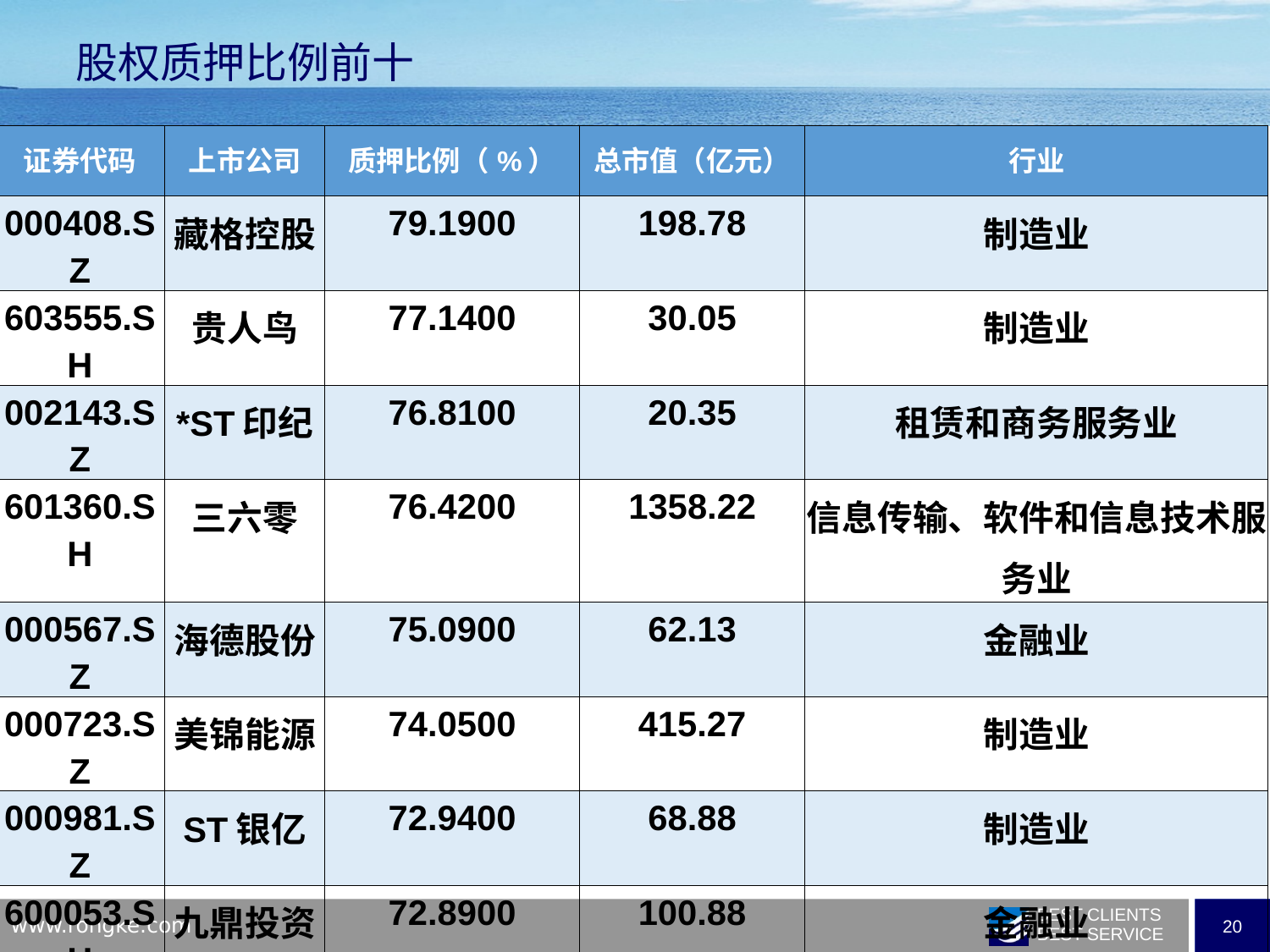

股权质押比例前十
| 证券代码 | 上市公司 | 质押比例（%） | 总市值（亿元） | 行业 |
| --- | --- | --- | --- | --- |
| 000408.SZ | 藏格控股 | 79.1900 | 198.78 | 制造业 |
| 603555.SH | 贵人鸟 | 77.1400 | 30.05 | 制造业 |
| 002143.SZ | \*ST印纪 | 76.8100 | 20.35 | 租赁和商务服务业 |
| 601360.SH | 三六零 | 76.4200 | 1358.22 | 信息传输、软件和信息技术服务业 |
| 000567.SZ | 海德股份 | 75.0900 | 62.13 | 金融业 |
| 000723.SZ | 美锦能源 | 74.0500 | 415.27 | 制造业 |
| 000981.SZ | ST银亿 | 72.9400 | 68.88 | 制造业 |
| 600053.SH | 九鼎投资 | 72.8900 | 100.88 | 金融业 |
| 600180.SH | 瑞茂通 | 72.7800 | 83.05 | 批发和零售业 |
| 000564.SZ | 供销大集 | 71.9000 | 145.99 | 批发和零售业 |